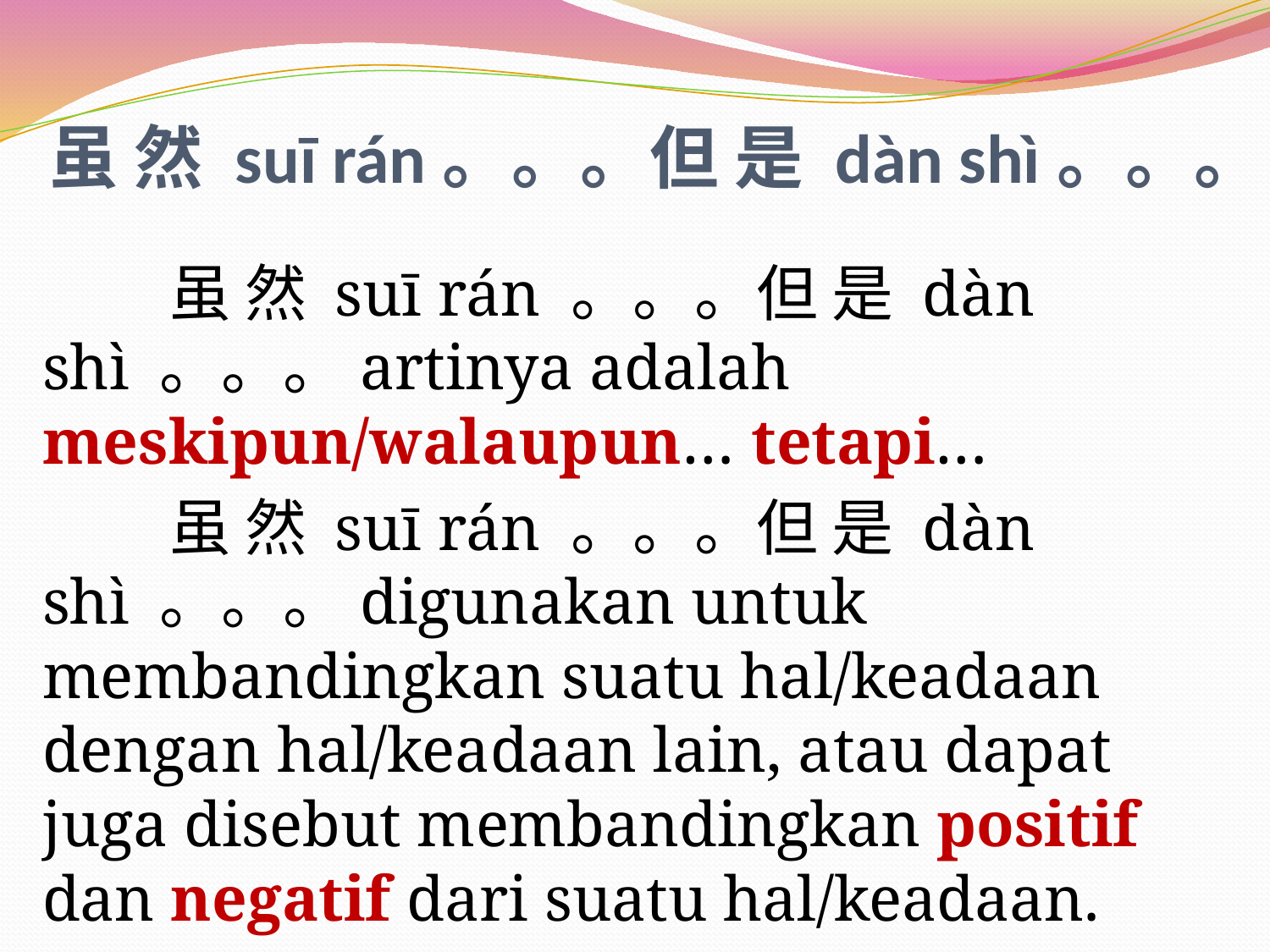

# 虽 然 suī rán。。。但 是 dàn shì。。。
	虽 然 suī rán 。。。但 是 dàn shì 。。。artinya adalah meskipun/walaupun… tetapi…
	虽 然 suī rán 。。。但 是 dàn shì 。。。digunakan untuk membandingkan suatu hal/keadaan dengan hal/keadaan lain, atau dapat juga disebut membandingkan positif dan negatif dari suatu hal/keadaan.